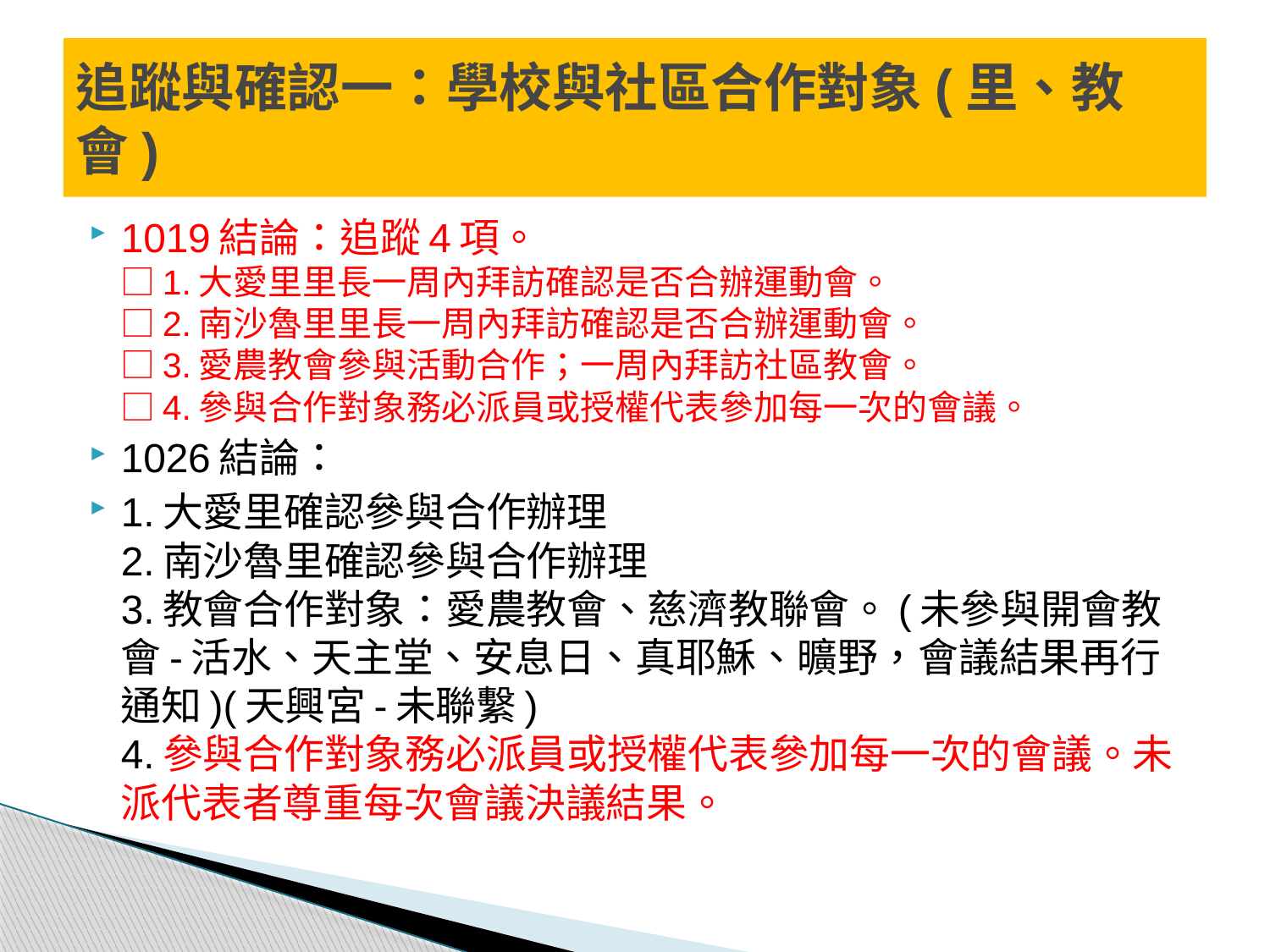

# 追蹤與確認一：學校與社區合作對象(里、教會)
1019結論：追蹤4項。
□1.大愛里里長一周內拜訪確認是否合辦運動會。
□2.南沙魯里里長一周內拜訪確認是否合辦運動會。
□3.愛農教會參與活動合作；一周內拜訪社區教會。
□4.參與合作對象務必派員或授權代表參加每一次的會議。
1026結論：
1.大愛里確認參與合作辦理
2.南沙魯里確認參與合作辦理
3.教會合作對象：愛農教會、慈濟教聯會。(未參與開會教會-活水、天主堂、安息日、真耶穌、曠野，會議結果再行通知)(天興宮-未聯繫)
4.參與合作對象務必派員或授權代表參加每一次的會議。未派代表者尊重每次會議決議結果。